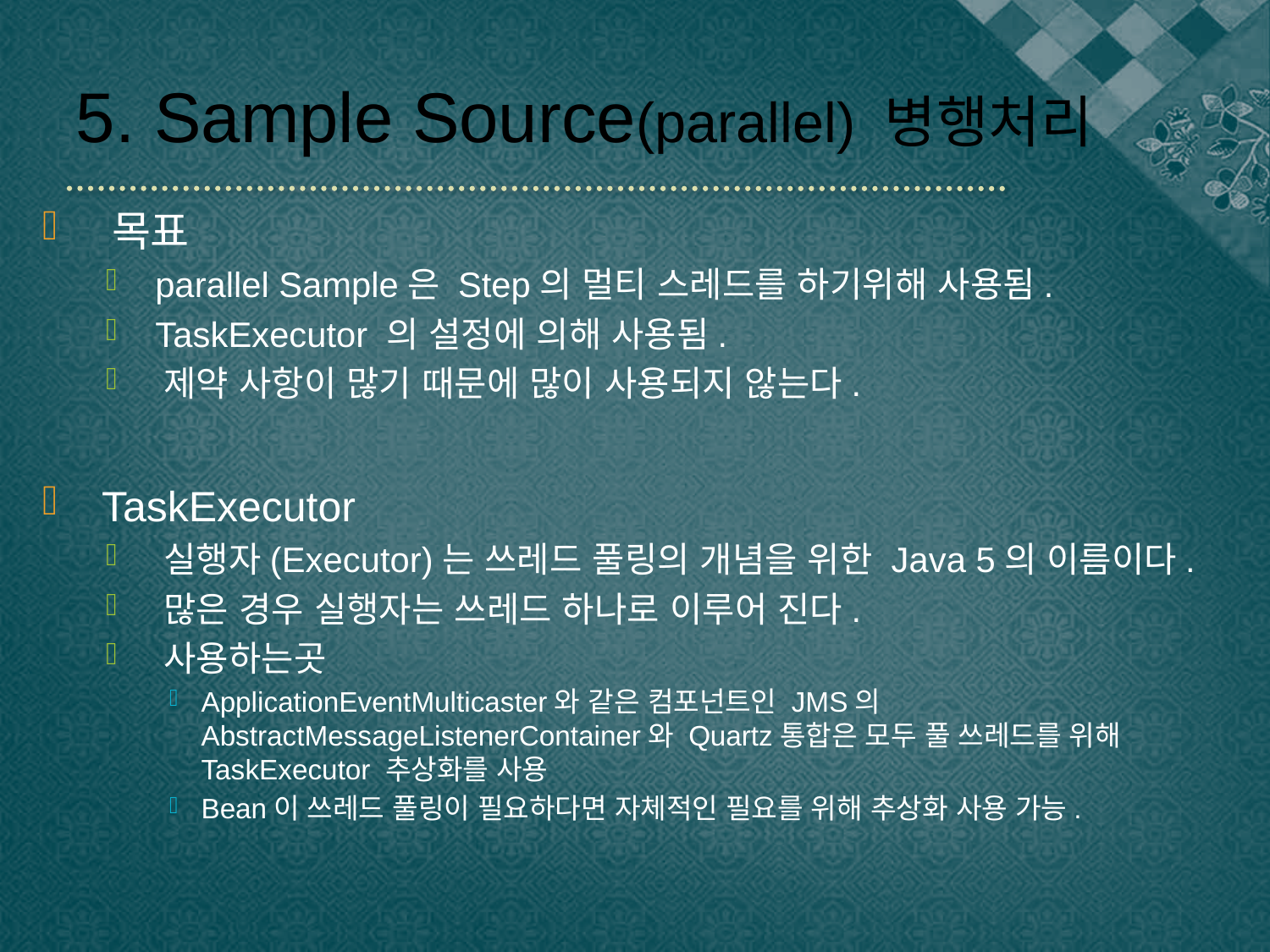

# 5. Sample Source(parallel) 병행처리
 목표
 parallel Sample은 Step의 멀티 스레드를 하기위해 사용됨.
 TaskExecutor 의 설정에 의해 사용됨.
 제약 사항이 많기 때문에 많이 사용되지 않는다.

 TaskExecutor
 실행자(Executor)는 쓰레드 풀링의 개념을 위한 Java 5의 이름이다.
 많은 경우 실행자는 쓰레드 하나로 이루어 진다.
 사용하는곳
ApplicationEventMulticaster와 같은 컴포넌트인 JMS의 AbstractMessageListenerContainer와 Quartz통합은 모두 풀 쓰레드를 위해 TaskExecutor 추상화를 사용
Bean이 쓰레드 풀링이 필요하다면 자체적인 필요를 위해 추상화 사용 가능.